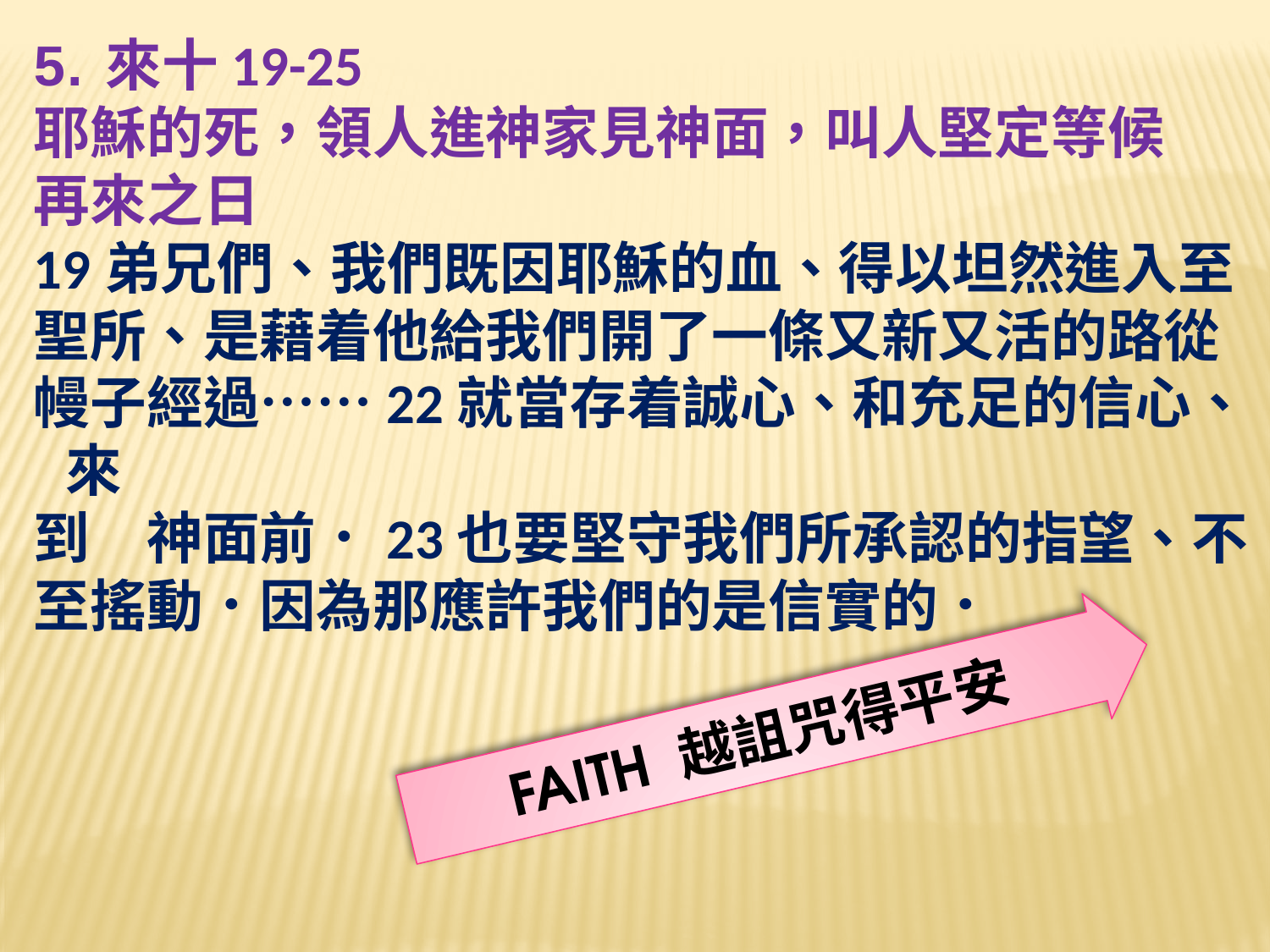

來十19-25
耶穌的死，領人進神家見神面，叫人堅定等候
再來之日
19弟兄們、我們既因耶穌的血、得以坦然進入至
聖所、是藉着他給我們開了一條又新又活的路從
幔子經過……22就當存着誠心、和充足的信心、來
到　神面前．23也要堅守我們所承認的指望、不
至搖動．因為那應許我們的是信實的．

FAITH 越詛咒得平安